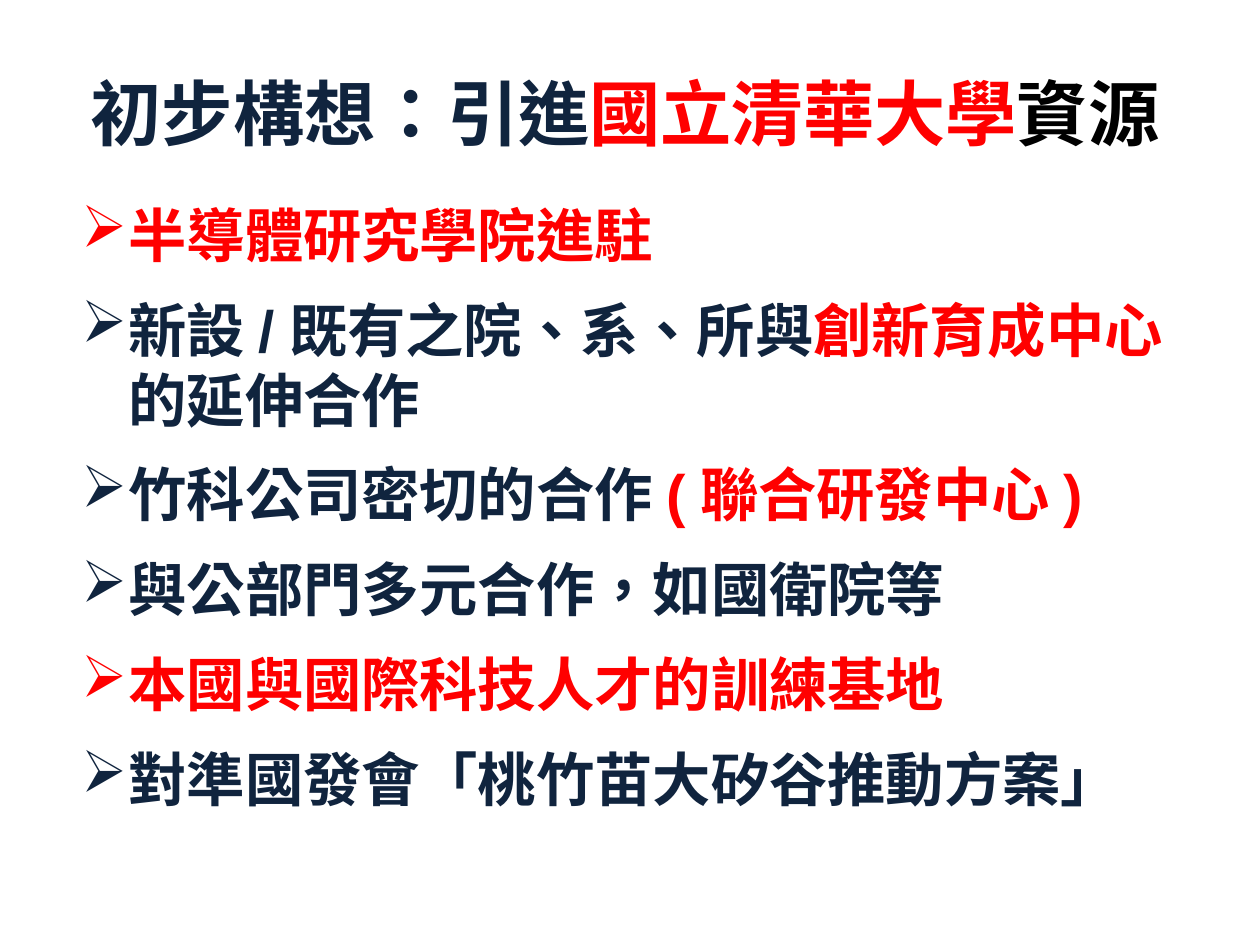

初步構想：引進國立清華大學資源
半導體研究學院進駐
新設/既有之院、系、所與創新育成中心的延伸合作
竹科公司密切的合作(聯合研發中心)
與公部門多元合作，如國衛院等
本國與國際科技人才的訓練基地
對準國發會「桃竹苗大矽谷推動方案」